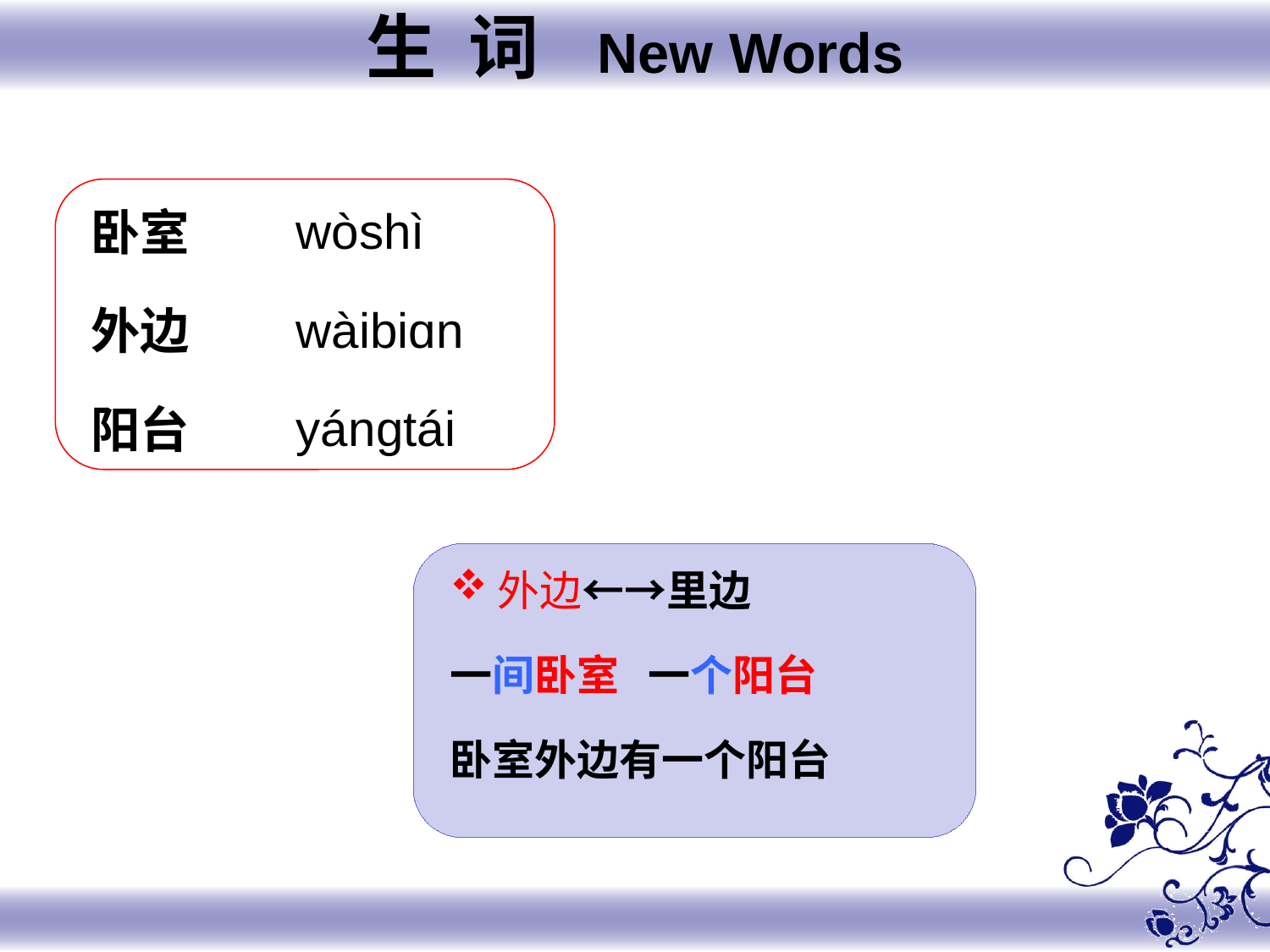

生  词   New Words
wòshì
wàibiɑn
yánɡtái

卧室
外边
阳台

外边←→里边
一间卧室   一个阳台
卧室外边有一个阳台